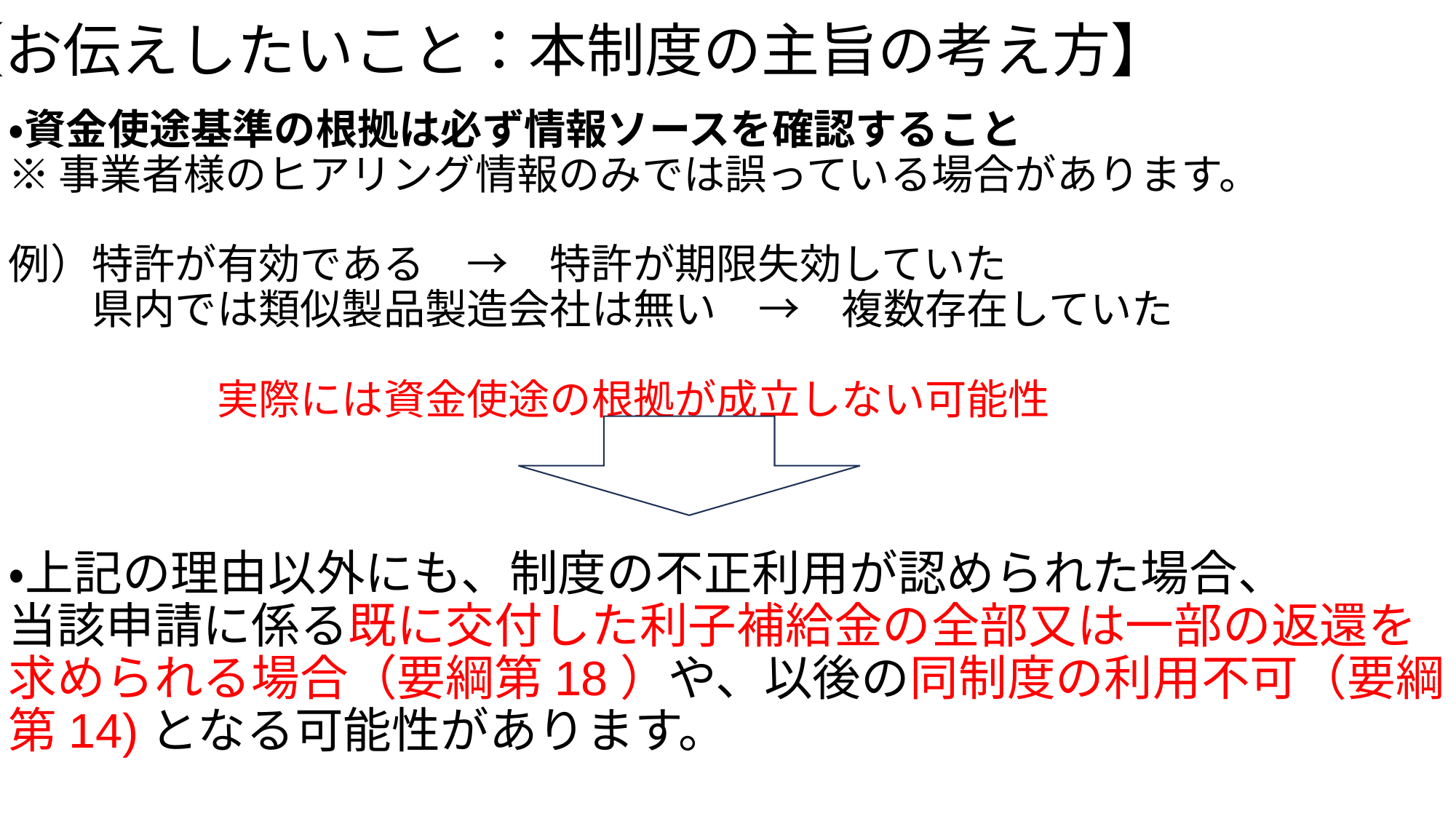

# 【お伝えしたいこと：本制度の主旨の考え方】
・資金使途基準の根拠は必ず情報ソースを確認すること
※事業者様のヒアリング情報のみでは誤っている場合があります。

例）特許が有効である　→　特許が期限失効していた
　　県内では類似製品製造会社は無い　→　複数存在していた

　　　　　実際には資金使途の根拠が成立しない可能性

・上記の理由以外にも、制度の不正利用が認められた場合、
当該申請に係る既に交付した利子補給金の全部又は一部の返還を求められる場合（要綱第18）や、以後の同制度の利用不可（要綱第14)となる可能性があります。